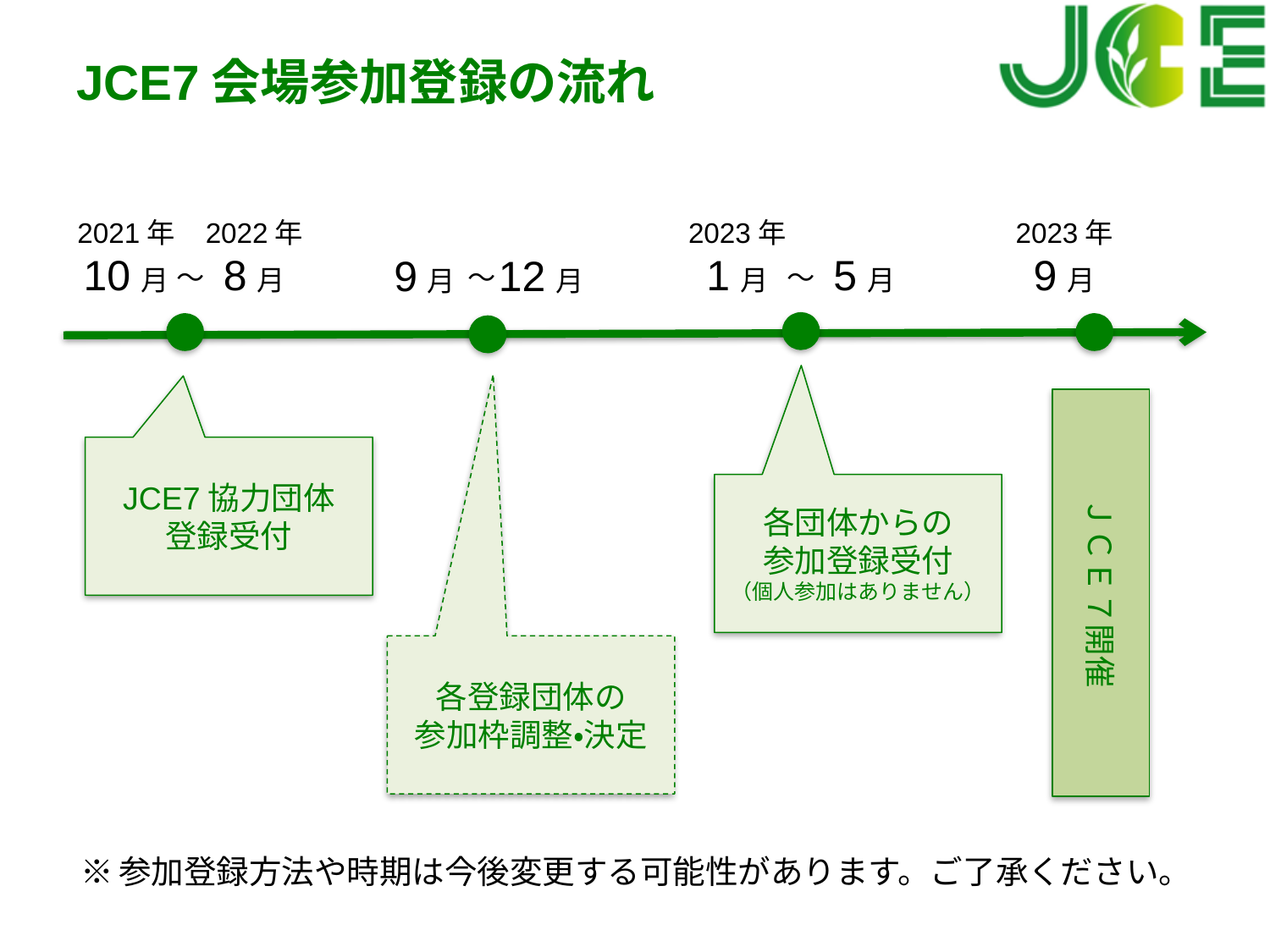

# JCE7会場参加登録の流れ
2021年
10月
2022年
8月
2023年
1月

5月
2023年
9月
9月
12月
〜
〜
〜

ＪＣＥ７開催
JCE7協力団体
登録受付
各団体からの
参加登録受付
（個人参加はありません）
各登録団体の
参加枠調整・決定
※参加登録方法や時期は今後変更する可能性があります。ご了承ください。